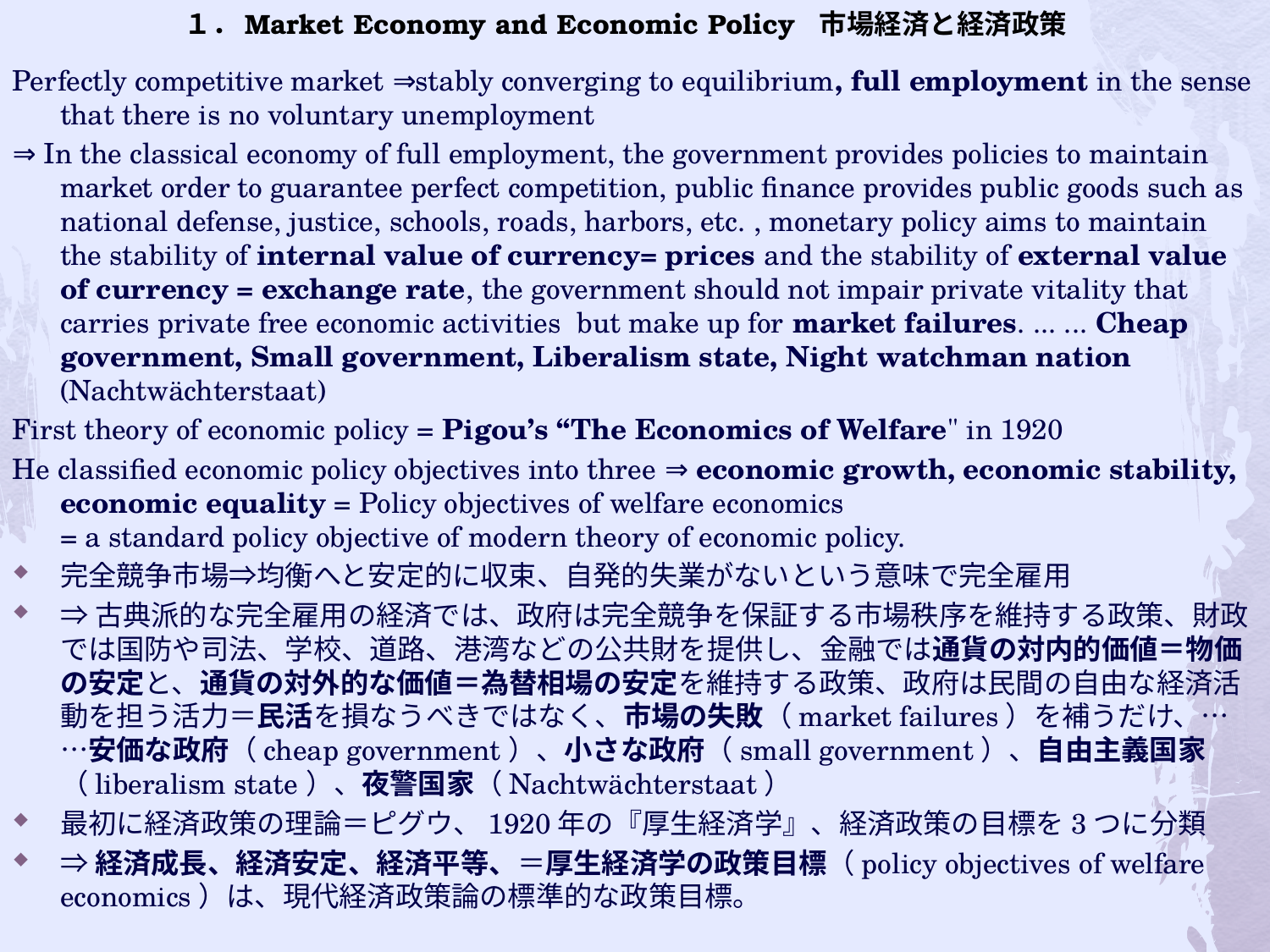

# １．Market Economy and Economic Policy  市場経済と経済政策
Perfectly competitive market ⇒stably converging to equilibrium, full employment in the sense that there is no voluntary unemployment
⇒ In the classical economy of full employment, the government provides policies to maintain market order to guarantee perfect competition, public finance provides public goods such as national defense, justice, schools, roads, harbors, etc. , monetary policy aims to maintain the stability of internal value of currency= prices and the stability of external value of currency = exchange rate, the government should not impair private vitality that carries private free economic activities  but make up for market failures. ... ... Cheap government, Small government, Liberalism state, Night watchman nation (Nachtwächterstaat)
First theory of economic policy = Pigou’s “The Economics of Welfare" in 1920
He classified economic policy objectives into three ⇒ economic growth, economic stability, economic equality = Policy objectives of welfare economics
= a standard policy objective of modern theory of economic policy.
完全競争市場⇒均衡へと安定的に収束、自発的失業がないという意味で完全雇用
⇒古典派的な完全雇用の経済では、政府は完全競争を保証する市場秩序を維持する政策、財政では国防や司法、学校、道路、港湾などの公共財を提供し、金融では通貨の対内的価値＝物価の安定と、通貨の対外的な価値＝為替相場の安定を維持する政策、政府は民間の自由な経済活動を担う活力＝民活を損なうべきではなく、市場の失敗（market failures）を補うだけ、……安価な政府（cheap government）、小さな政府（small government）、自由主義国家（liberalism state）、夜警国家（Nachtwächterstaat）
最初に経済政策の理論＝ピグウ、1920年の『厚生経済学』、経済政策の目標を3つに分類
⇒経済成長、経済安定、経済平等、＝厚生経済学の政策目標（policy objectives of welfare economics）は、現代経済政策論の標準的な政策目標。